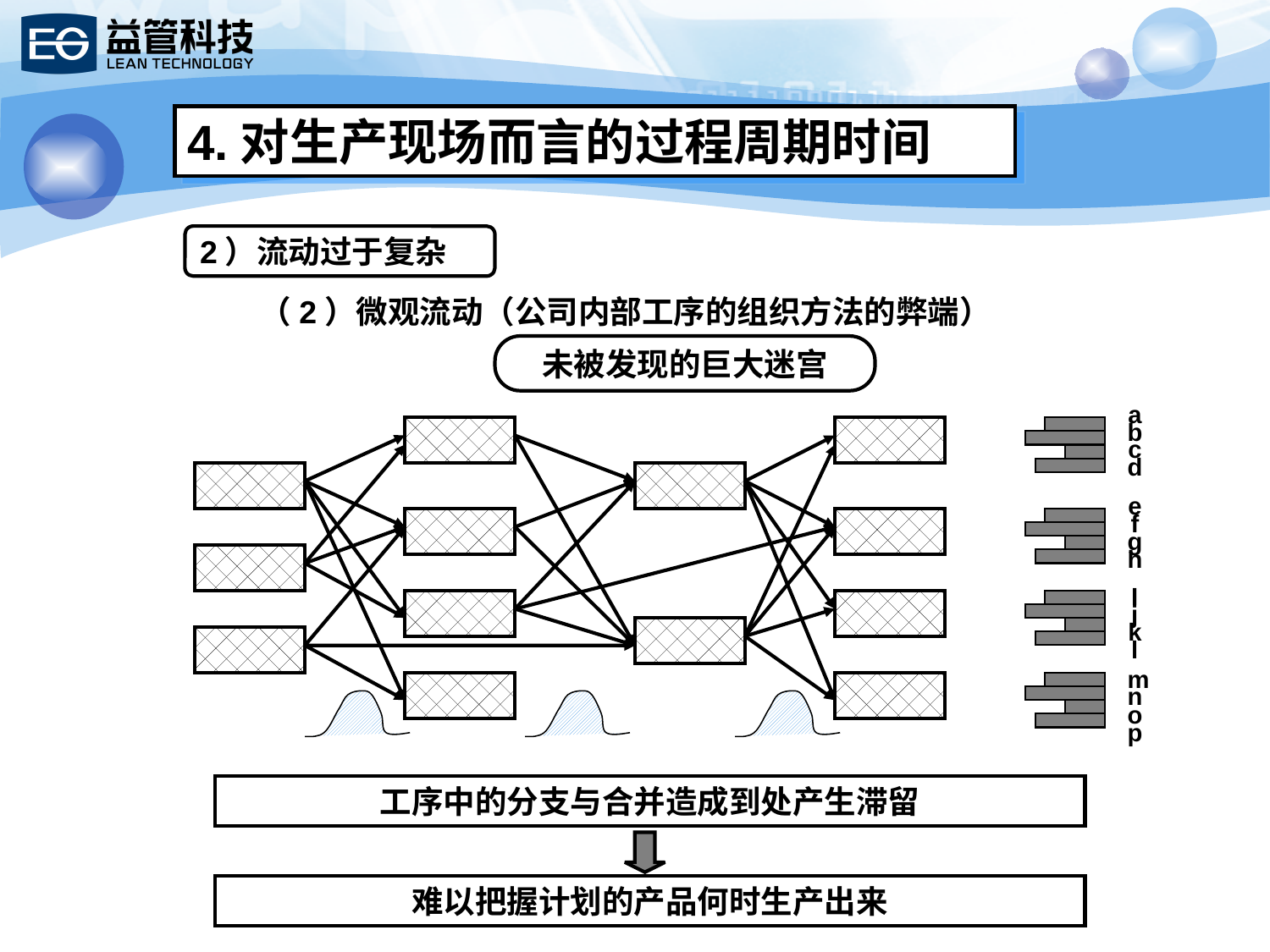

4.对生产现场而言的过程周期时间
2）流动过于复杂
（2）微观流动（公司内部工序的组织方法的弊端）
未被发现的巨大迷宫
abcd

efgh

I
jkl

mnop

工序中的分支与合并造成到处产生滞留

难以把握计划的产品何时生产出来